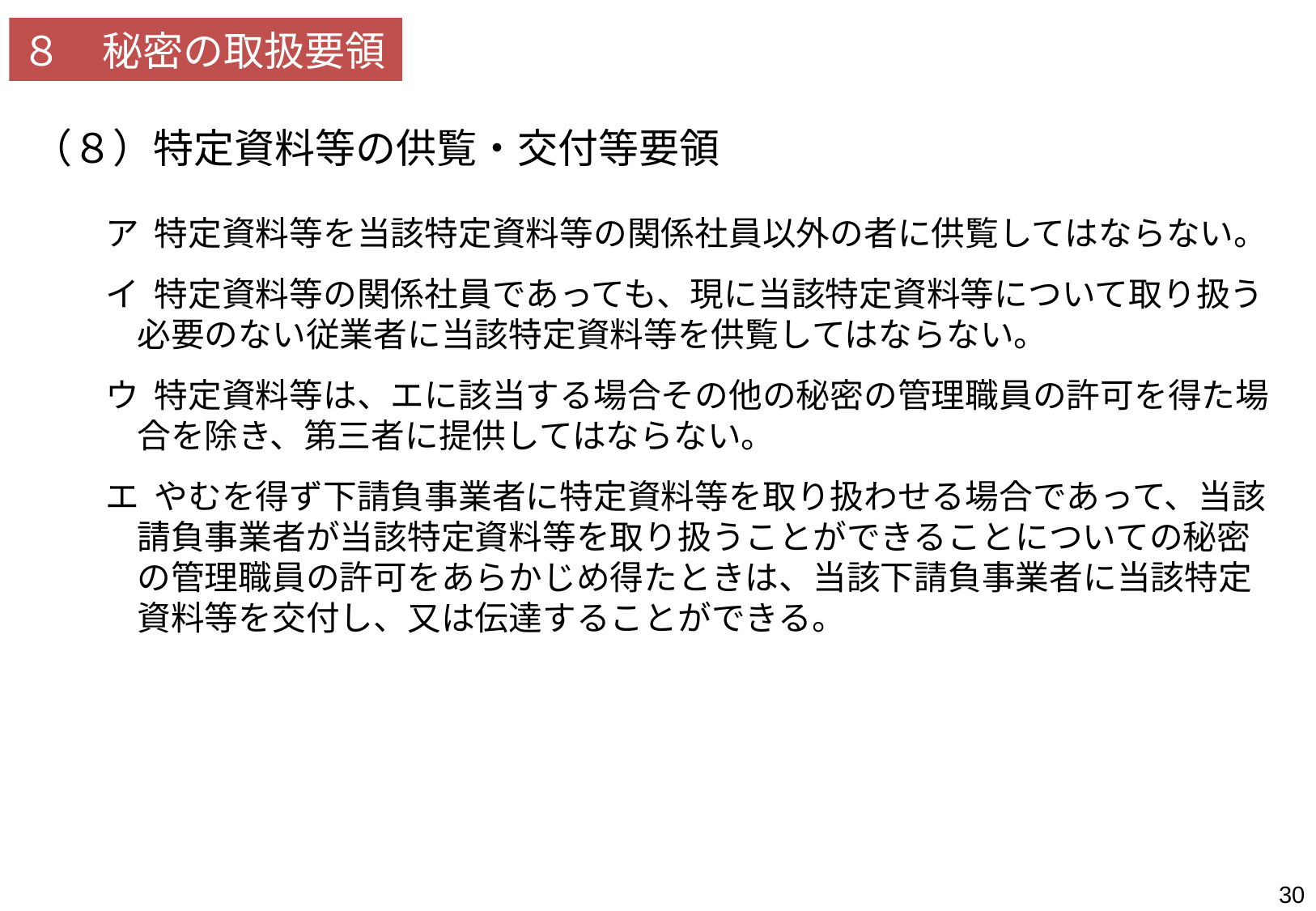

８　秘密の取扱要領
（８）特定資料等の供覧・交付等要領

ア  特定資料等を当該特定資料等の関係社員以外の者に供覧してはならない。
イ  特定資料等の関係社員であっても、現に当該特定資料等について取り扱う必要のない従業者に当該特定資料等を供覧してはならない。
ウ  特定資料等は、エに該当する場合その他の秘密の管理職員の許可を得た場合を除き、第三者に提供してはならない。
エ  やむを得ず下請負事業者に特定資料等を取り扱わせる場合であって、当該請負事業者が当該特定資料等を取り扱うことができることについての秘密の管理職員の許可をあらかじめ得たときは、当該下請負事業者に当該特定資料等を交付し、又は伝達することができる。

| 44 | 相手方・必要性に応じて供覧・交付等の可否を判断することが記載されているか。 |
| --- | --- |
30